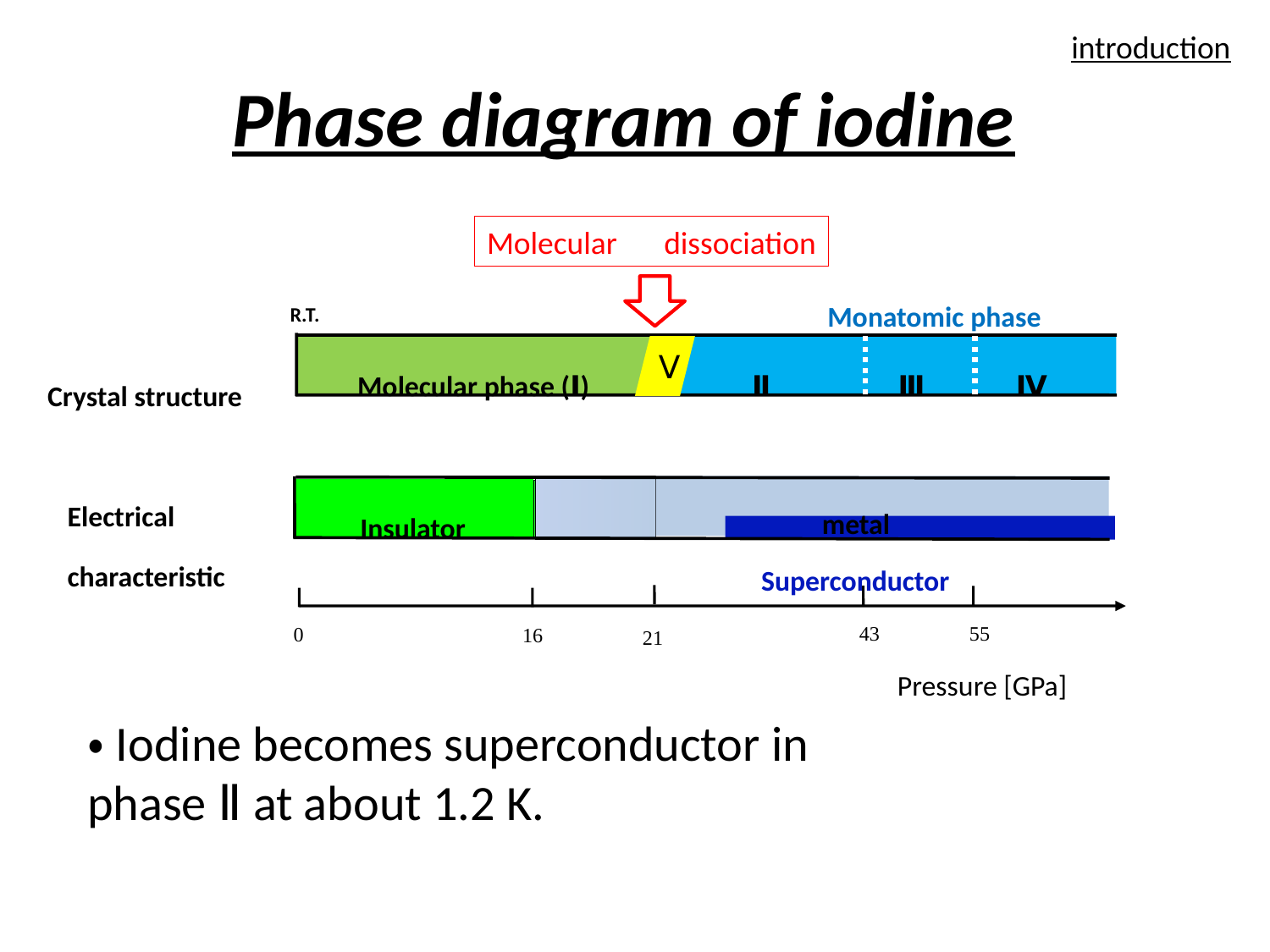

introduction
# Phase diagram of iodine
Molecular　dissociation
Monatomic phase

Molecular phase (Ⅰ)
Crystal structure

R.T.
 Ⅱ
 Ⅲ
 Ⅳ

Electrical characteristic
metal

Insulator

Superconductor

43
55
0
16
21

Pressure [GPa]

Ⅴ
・Iodine becomes superconductor in phase Ⅱ at about 1.2 K.